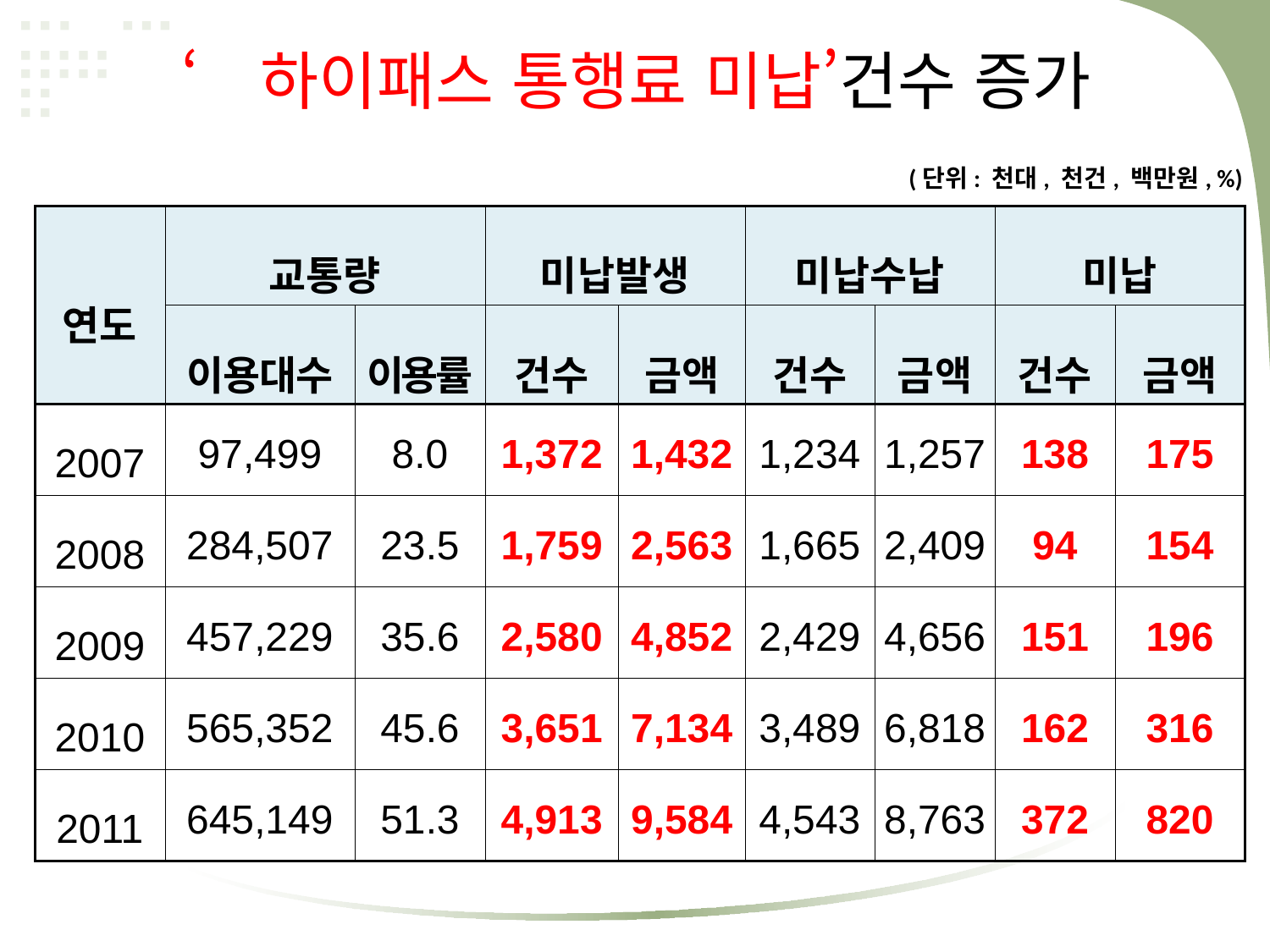

# ‘하이패스 통행료 미납’건수 증가
(단위: 천대, 천건, 백만원, %)
| 연도 | 교통량 |  | 미납발생 |  | 미납수납 |  | 미납 |  |
| --- | --- | --- | --- | --- | --- | --- | --- | --- |
|  | 이용대수 | 이용률 | 건수 | 금액 | 건수 | 금액 | 건수 | 금액 |
| 2007 | 97,499 | 8.0 | 1,372 | 1,432 | 1,234 | 1,257 | 138 | 175 |
| 2008 | 284,507 | 23.5 | 1,759 | 2,563 | 1,665 | 2,409 | 94 | 154 |
| 2009 | 457,229 | 35.6 | 2,580 | 4,852 | 2,429 | 4,656 | 151 | 196 |
| 2010 | 565,352 | 45.6 | 3,651 | 7,134 | 3,489 | 6,818 | 162 | 316 |
| 2011 | 645,149 | 51.3 | 4,913 | 9,584 | 4,543 | 8,763 | 372 | 820 |